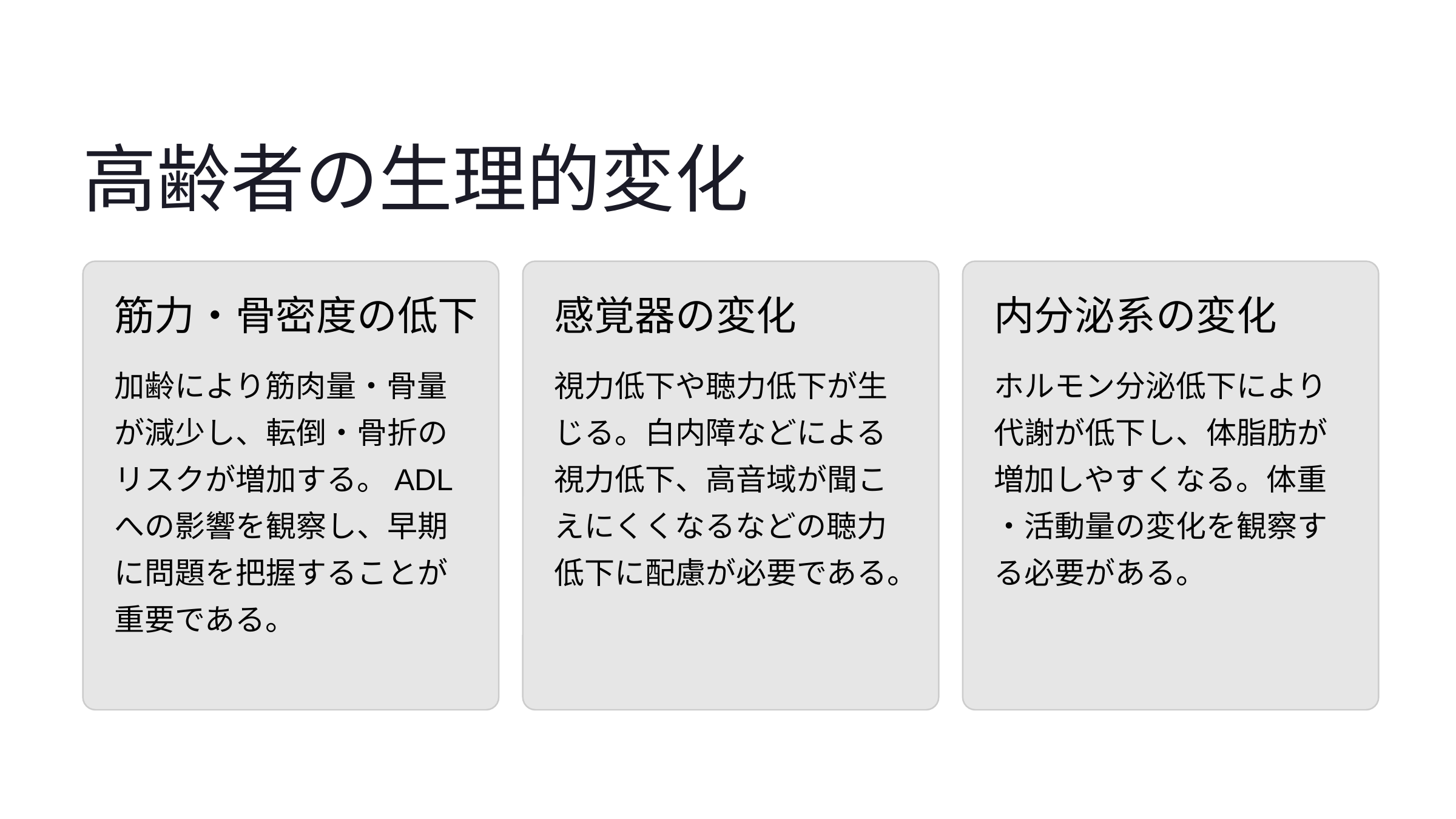

高齢者の生理的変化

筋力・骨密度の低下
感覚器の変化
内分泌系の変化
ホルモン分泌低下により代謝が低下し、体脂肪が増加しやすくなる。体重・活動量の変化を観察する必要がある。
加齢により筋肉量・骨量が減少し、転倒・骨折のリスクが増加する。ADLへの影響を観察し、早期に問題を把握することが重要である。
視力低下や聴力低下が生じる。白内障などによる視力低下、高音域が聞こえにくくなるなどの聴力低下に配慮が必要である。